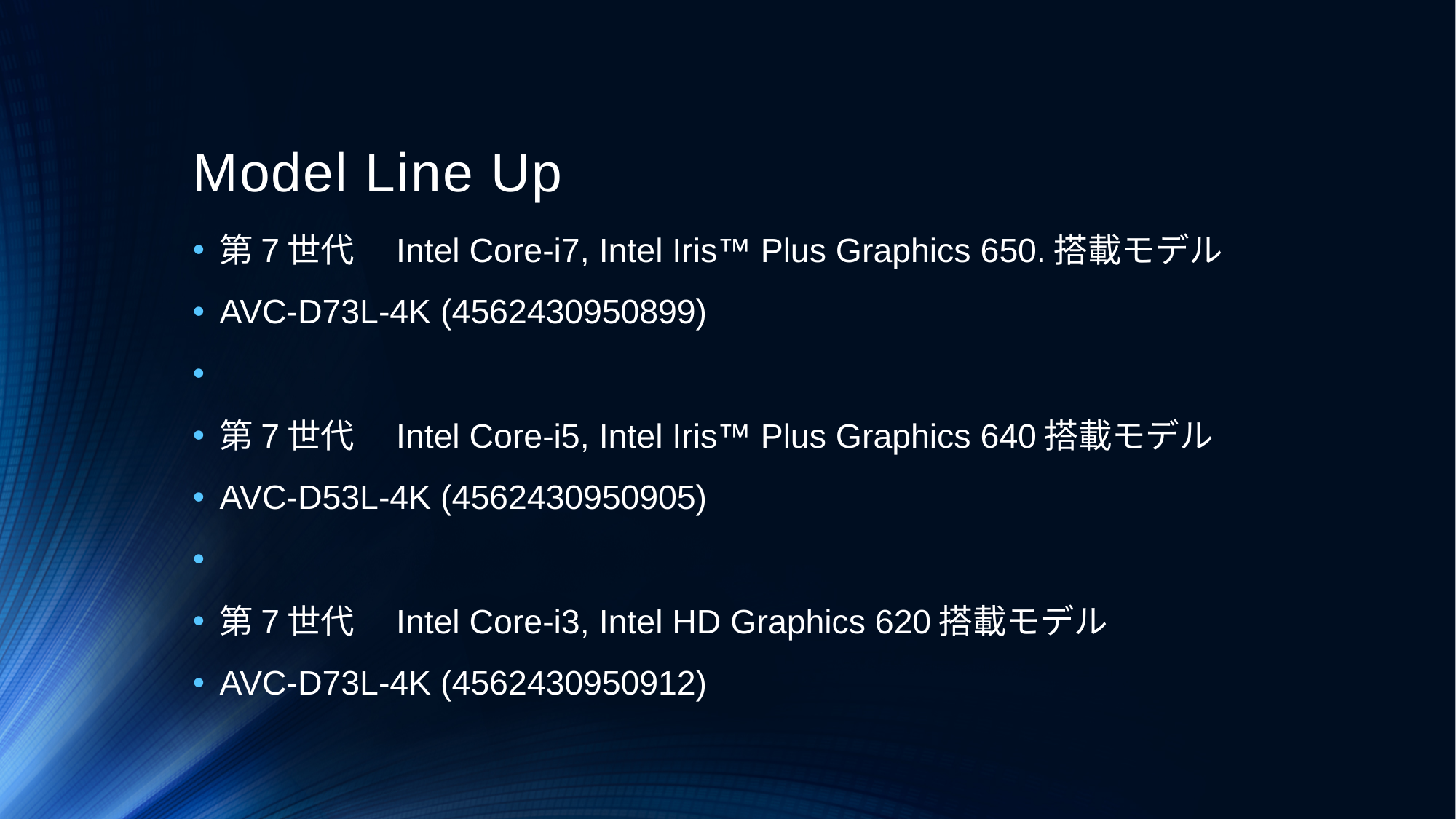

# Model Line Up
第7世代　Intel Core-i7, Intel Iris™ Plus Graphics 650.搭載モデル
AVC-D73L-4K (4562430950899)

第7世代　Intel Core-i5, Intel Iris™ Plus Graphics 640搭載モデル
AVC-D53L-4K (4562430950905)

第7世代　Intel Core-i3, Intel HD Graphics 620搭載モデル
AVC-D73L-4K (4562430950912)